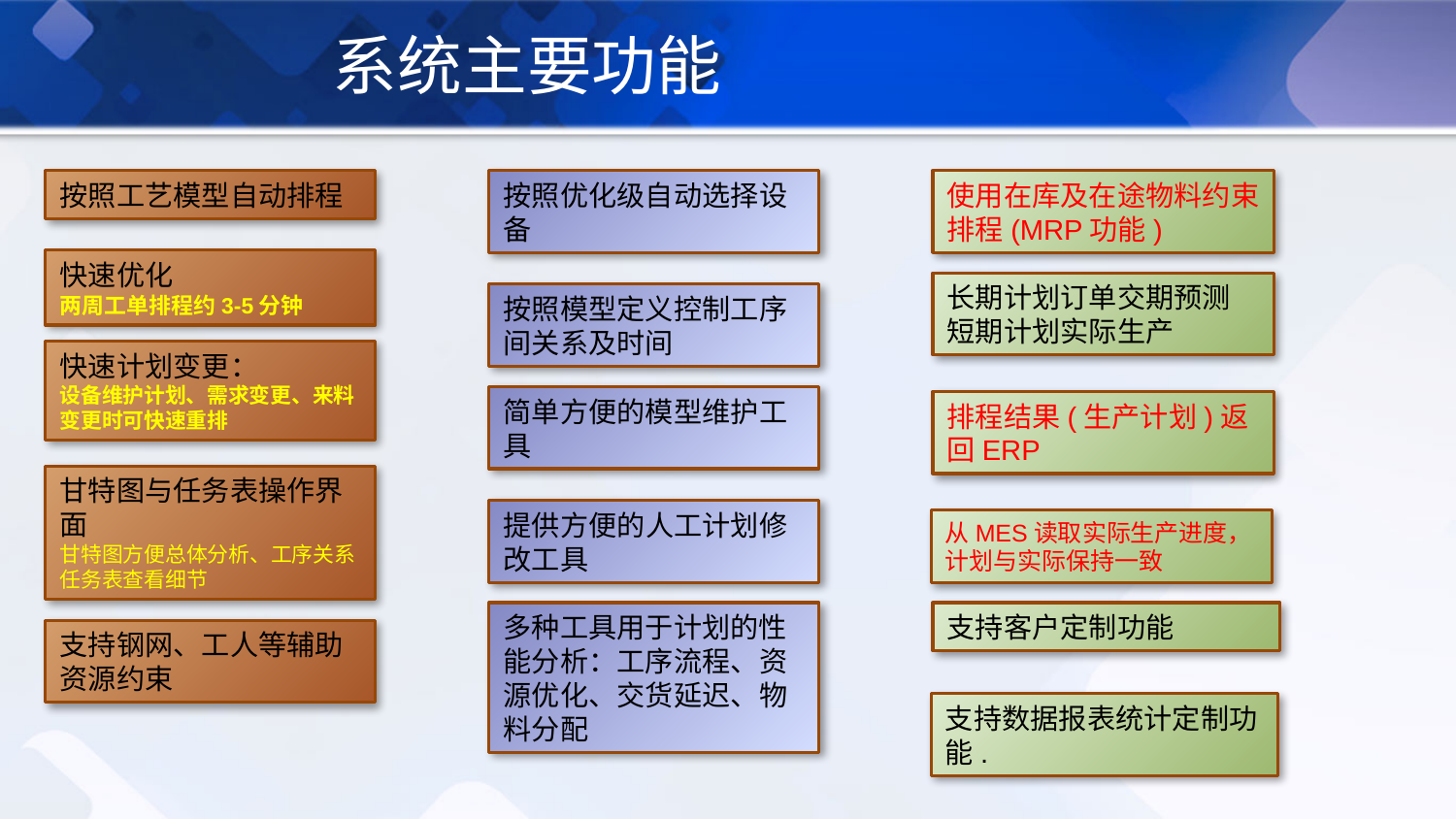

系统主要功能
按照工艺模型自动排程
按照优化级自动选择设备
使用在库及在途物料约束排程(MRP功能)
快速优化
两周工单排程约3-5分钟
长期计划订单交期预测
短期计划实际生产
按照模型定义控制工序间关系及时间
快速计划变更：
设备维护计划、需求变更、来料变更时可快速重排
简单方便的模型维护工具
排程结果(生产计划)返回ERP
甘特图与任务表操作界面
甘特图方便总体分析、工序关系
任务表查看细节
提供方便的人工计划修改工具
从MES读取实际生产进度，计划与实际保持一致
多种工具用于计划的性能分析：工序流程、资源优化、交货延迟、物料分配
支持客户定制功能
支持钢网、工人等辅助资源约束
支持数据报表统计定制功能.